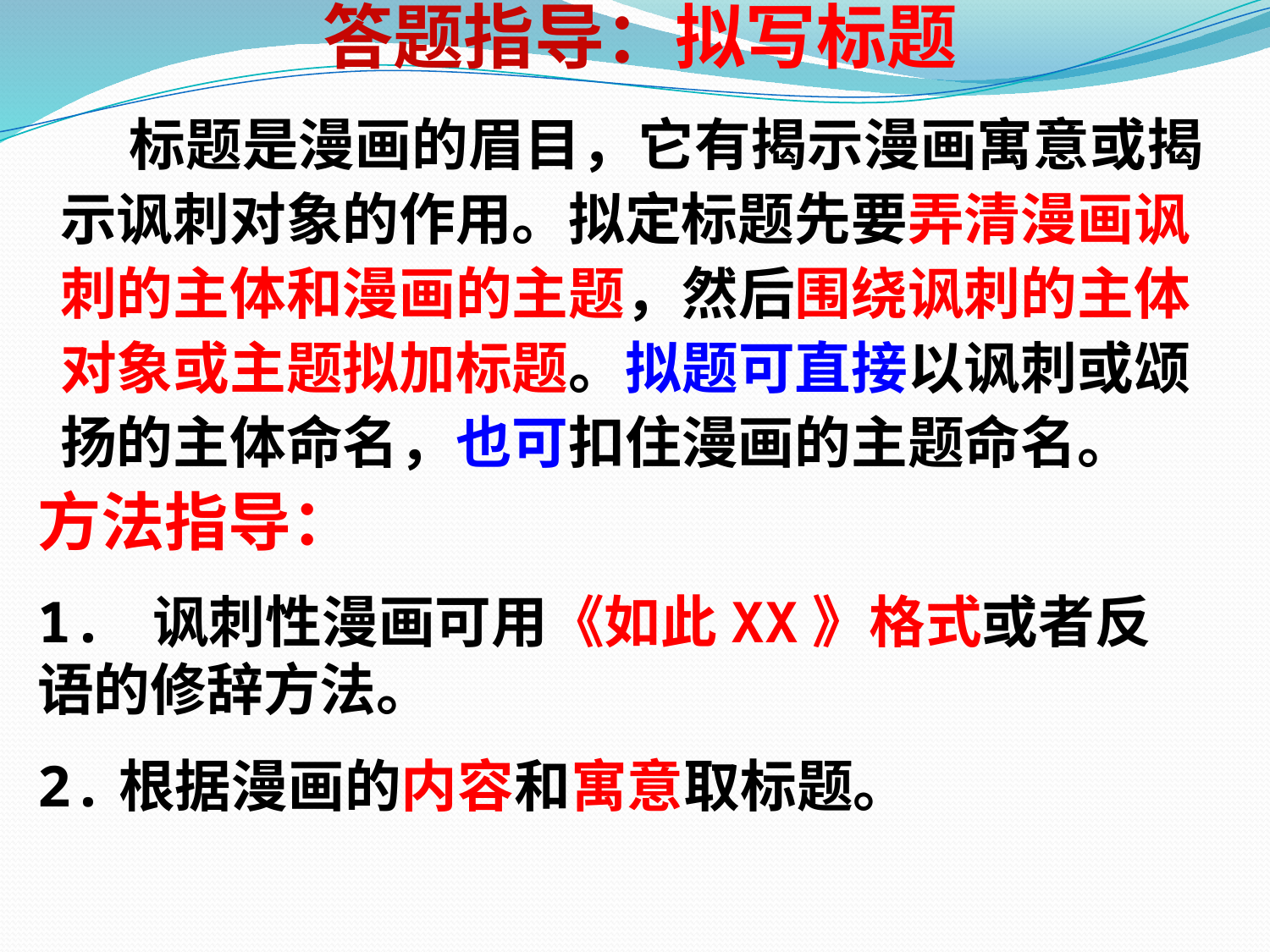

答题指导：拟写标题
        标题是漫画的眉目，它有揭示漫画寓意或揭示讽刺对象的作用。拟定标题先要弄清漫画讽刺的主体和漫画的主题，然后围绕讽刺的主体对象或主题拟加标题。拟题可直接以讽刺或颂扬的主体命名，也可扣住漫画的主题命名。

方法指导：
1. 讽刺性漫画可用《如此XX》格式或者反语的修辞方法。
2.根据漫画的内容和寓意取标题。